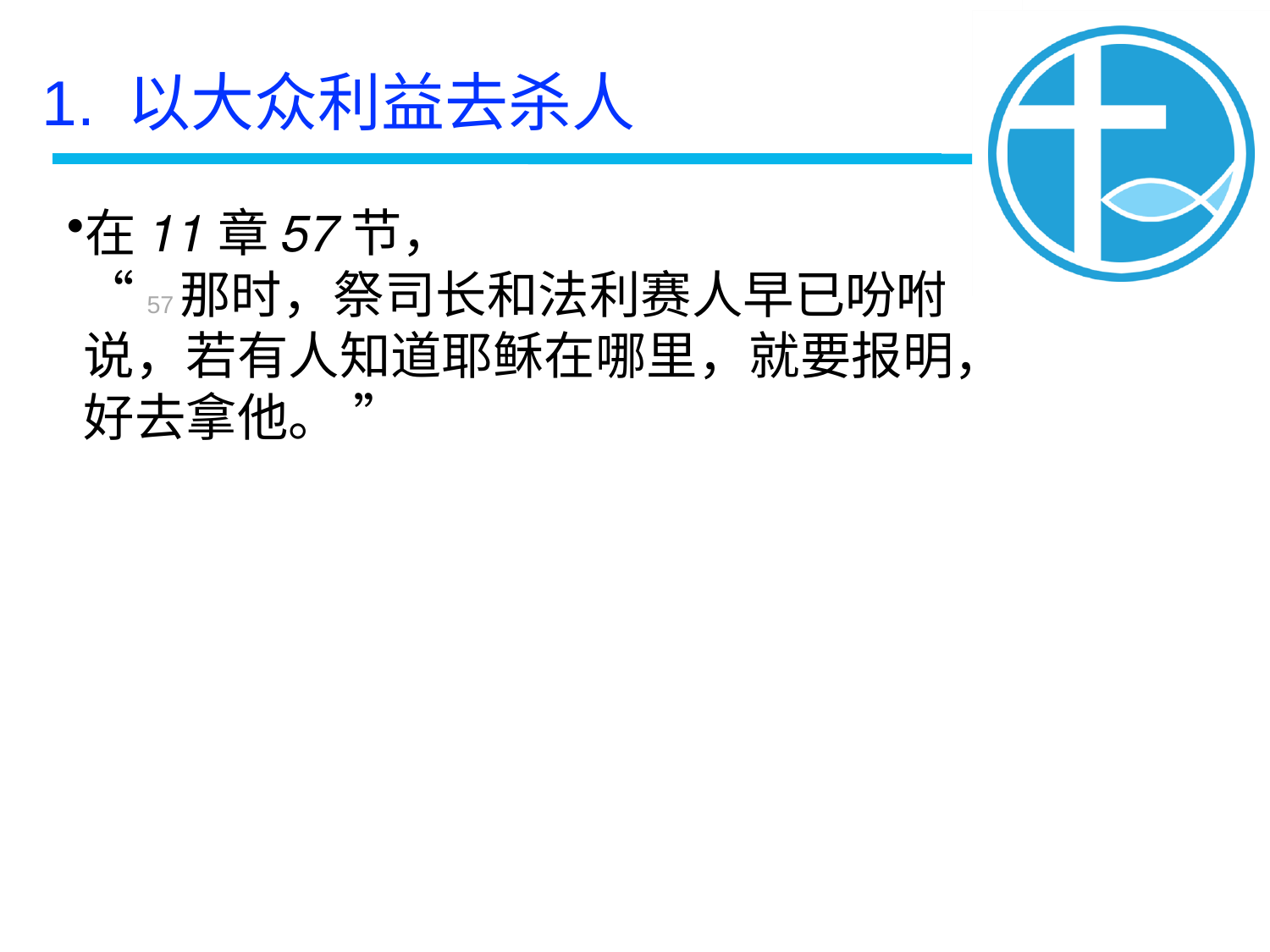

1. 以大众利益去杀人
在11章57节，
“57那时，祭司长和法利赛人早已吩咐说，若有人知道耶稣在哪里，就要报明，好去拿他。 ”